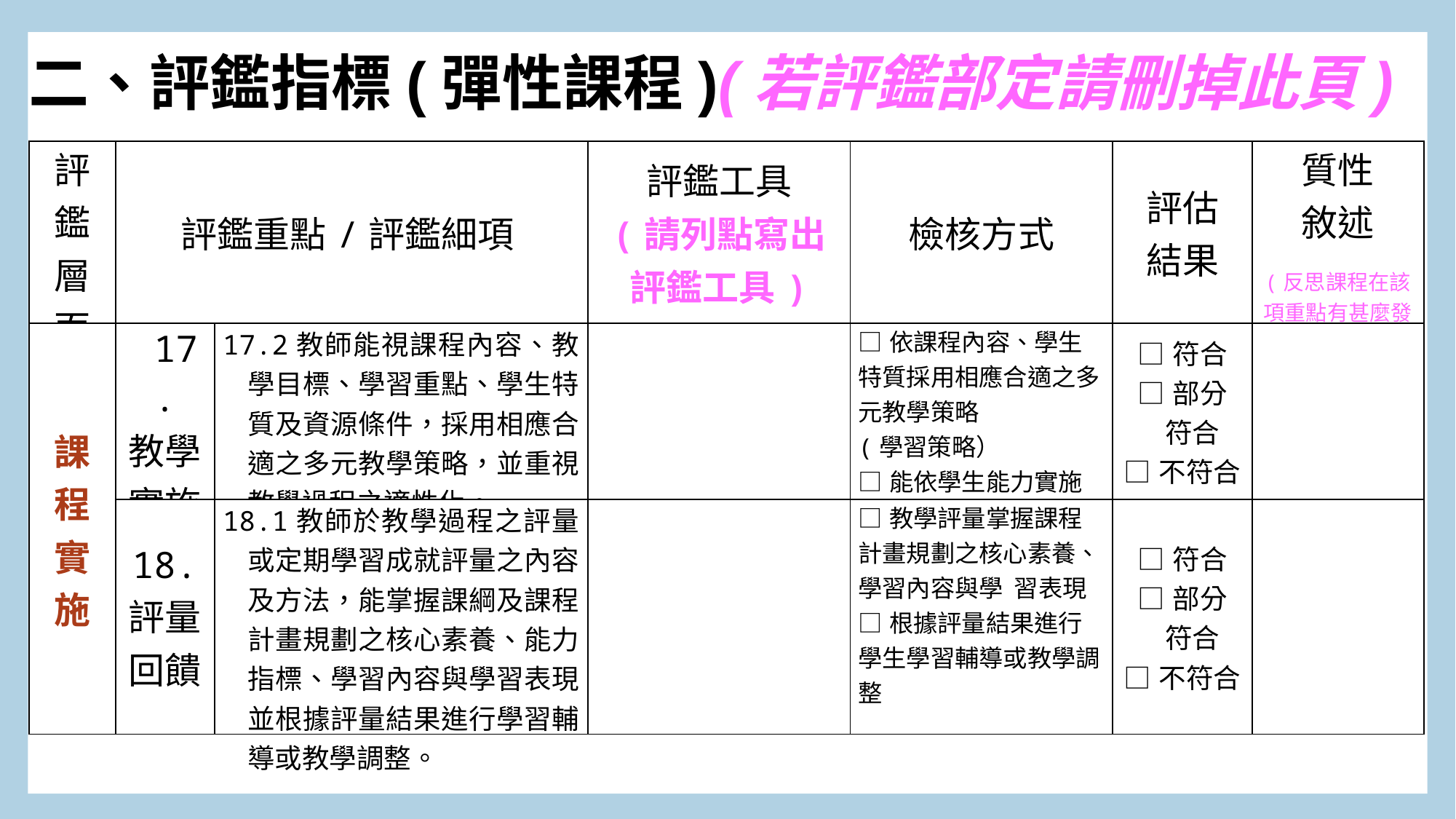

二、評鑑指標(彈性課程)(若評鑑部定請刪掉此頁)
| 評鑑 層面 | 評鑑重點/評鑑細項 |  | 評鑑工具 (請列點寫出評鑑工具) | 檢核方式 | 評估 結果 | 質性 敘述 (反思課程在該項重點有甚麼發現或改進之處) |
| --- | --- | --- | --- | --- | --- | --- |
| 課 程 實施 | 17. 教學實施 | 17.2教師能視課程內容、教學目標、學習重點、學生特質及資源條件，採用相應合適之多元教學策略，並重視教學過程之適性化。 |  | □依課程內容、學生特質採用相應合適之多 元教學策略 (學習策略） □能依學生能力實施適性化教學 | □符合 □部分 符合 □不符合 |  |
|  | 18. 評量回饋 | 18.1教師於教學過程之評量或定期學習成就評量之內容及方法，能掌握課綱及課程計畫規劃之核心素養、能力指標、學習內容與學習表現，並根據評量結果進行學習輔導或教學調整。 |  | □教學評量掌握課程計畫規劃之核心素養、學習內容與學 習表現 □根據評量結果進行學生學習輔導或教學調整 | □符合 □部分 符合 □不符合 |  |